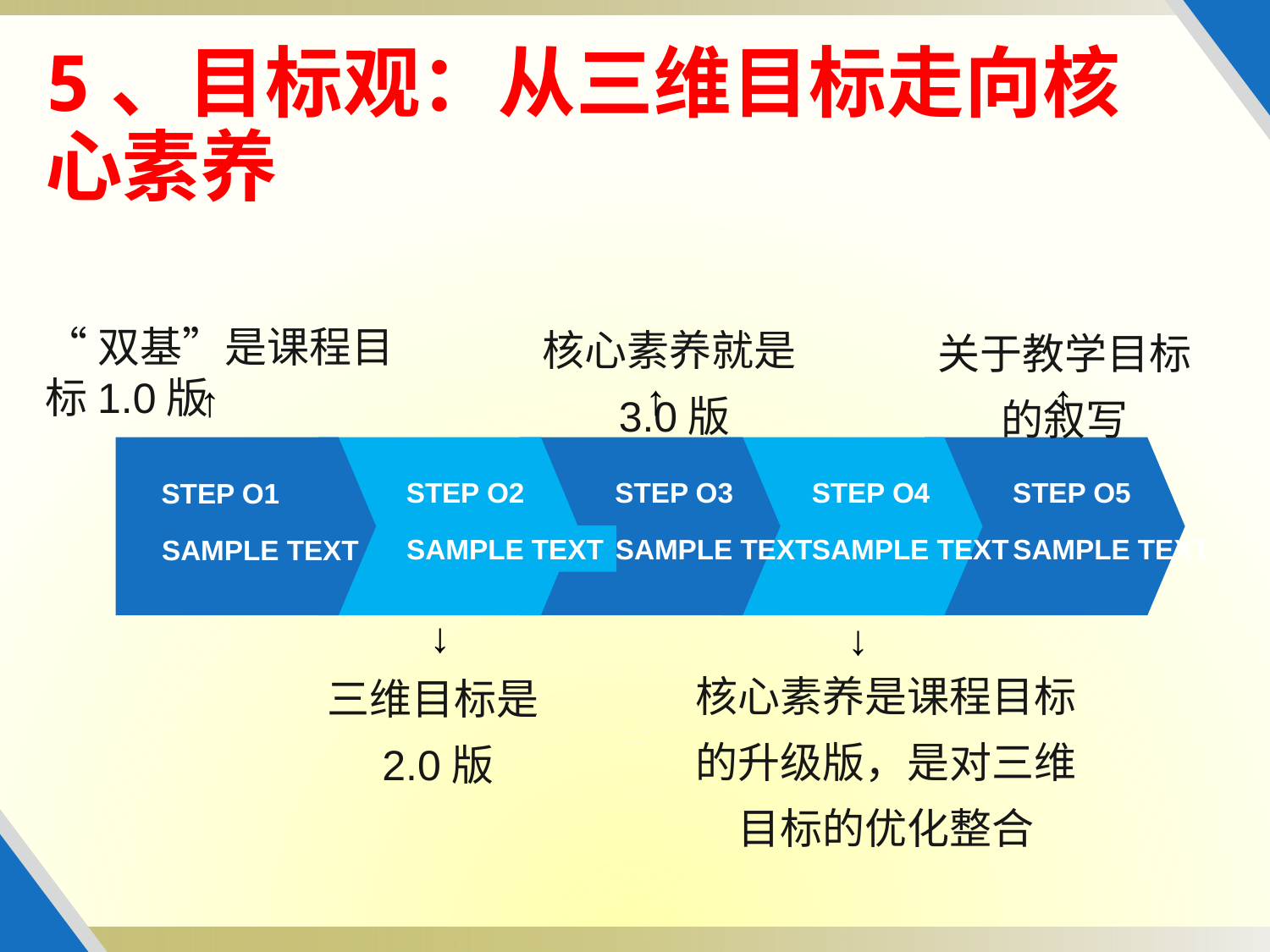

5、目标观：从三维目标走向核心素养
核心素养就是3.0版
关于教学目标的叙写
“双基”是课程目标1.0版
↑
↑
↑

STEP O1
SAMPLE TEXT

STEP O2
SAMPLE TEXT

STEP O3
SAMPLE TEXT

STEP O4
SAMPLE TEXT

STEP O5
SAMPLE TEXT
↑
↑
核心素养是课程目标的升级版，是对三维目标的优化整合
三维目标是2.0版